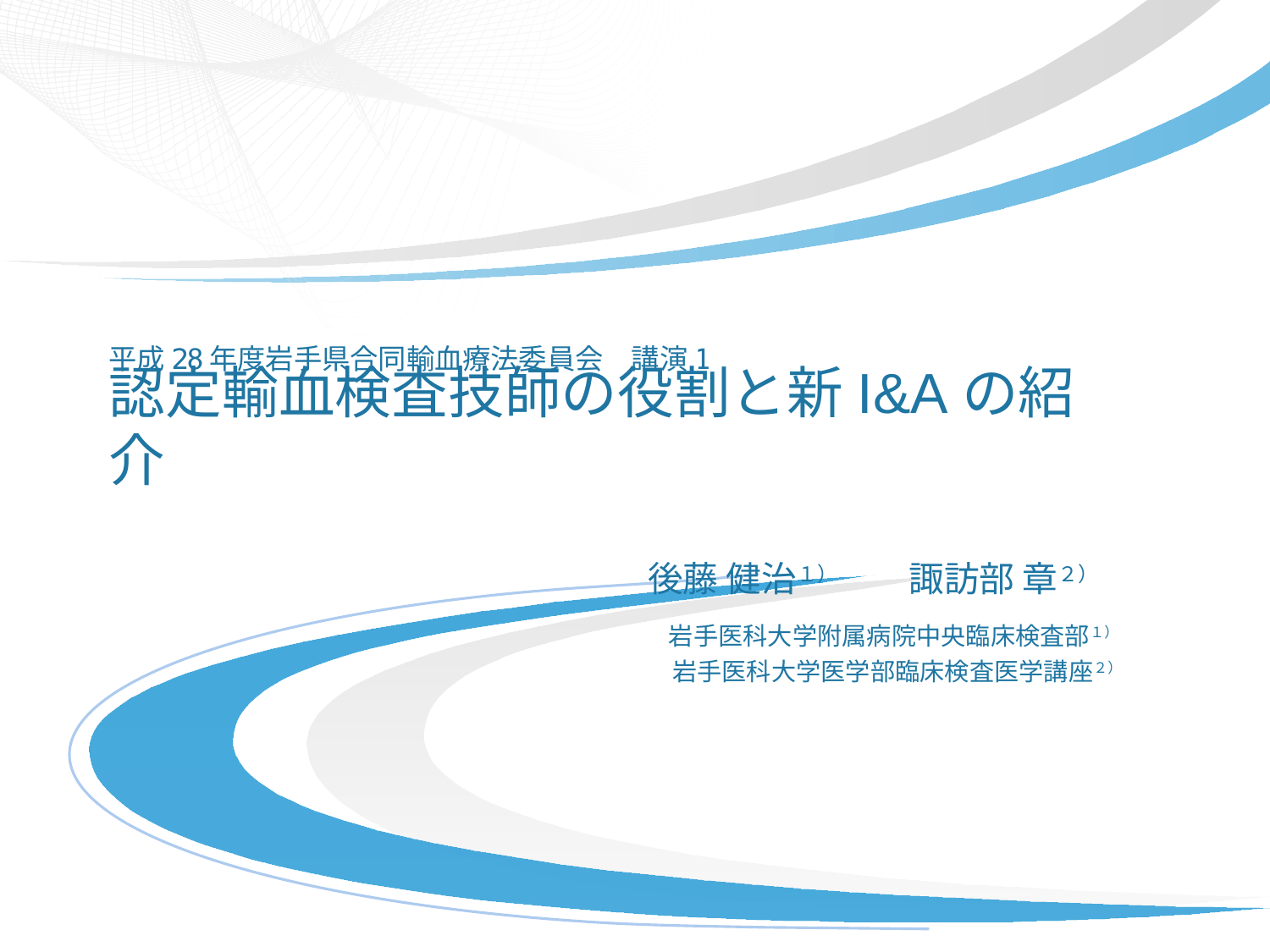

平成28年度岩手県合同輸血療法委員会　講演1
# 認定輸血検査技師の役割と新I&Aの紹介
後藤 健治１）　　諏訪部 章２）
　岩手医科大学附属病院中央臨床検査部１）
　岩手医科大学医学部臨床検査医学講座２）